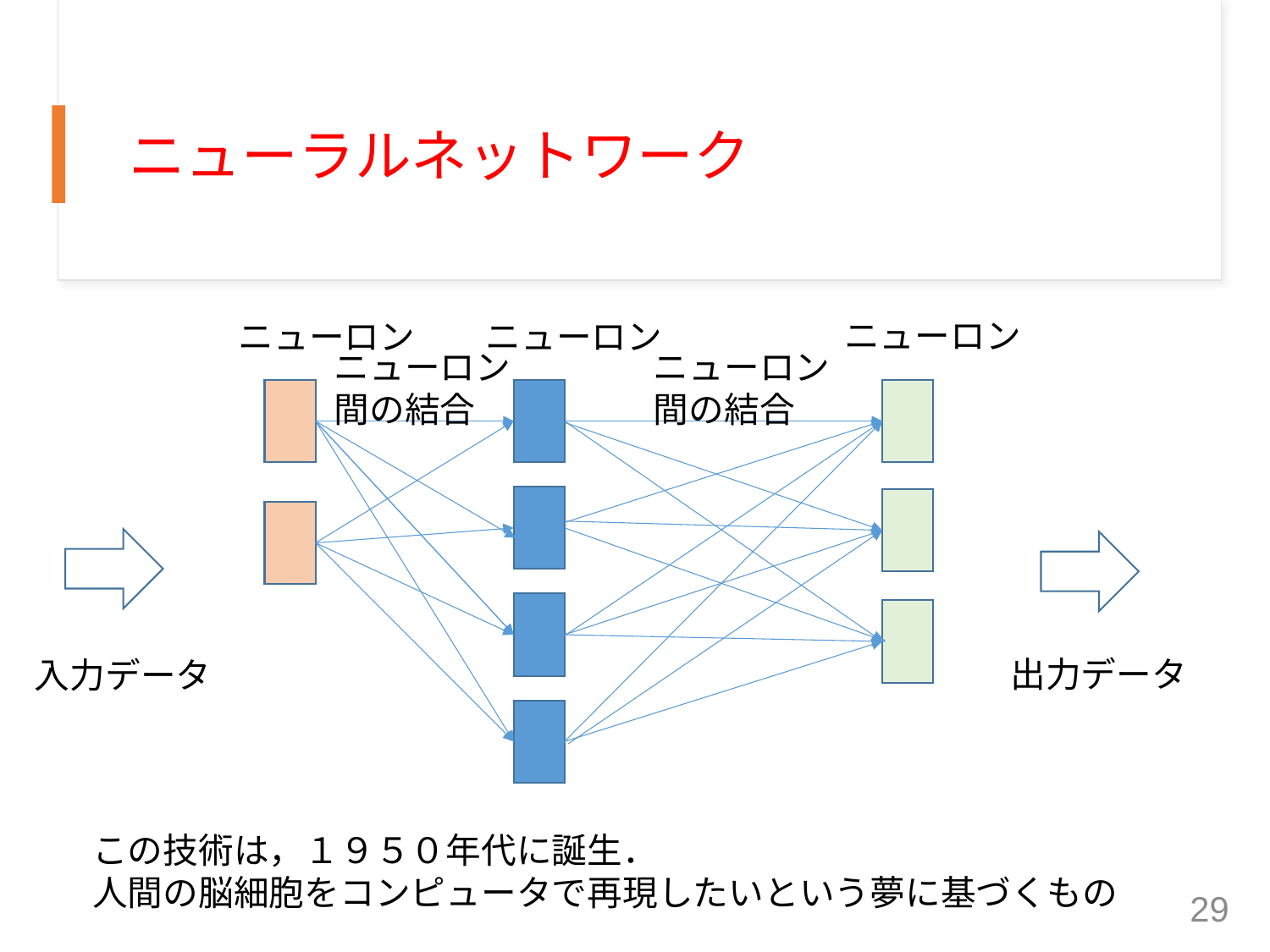

# ニューラルネットワーク

ニューロン
ニューロン
ニューロン
ニューロン間の結合
ニューロン間の結合

出力データ
入力データ

この技術は，１９５０年代に誕生．
人間の脳細胞をコンピュータで再現したいという夢に基づくもの
29